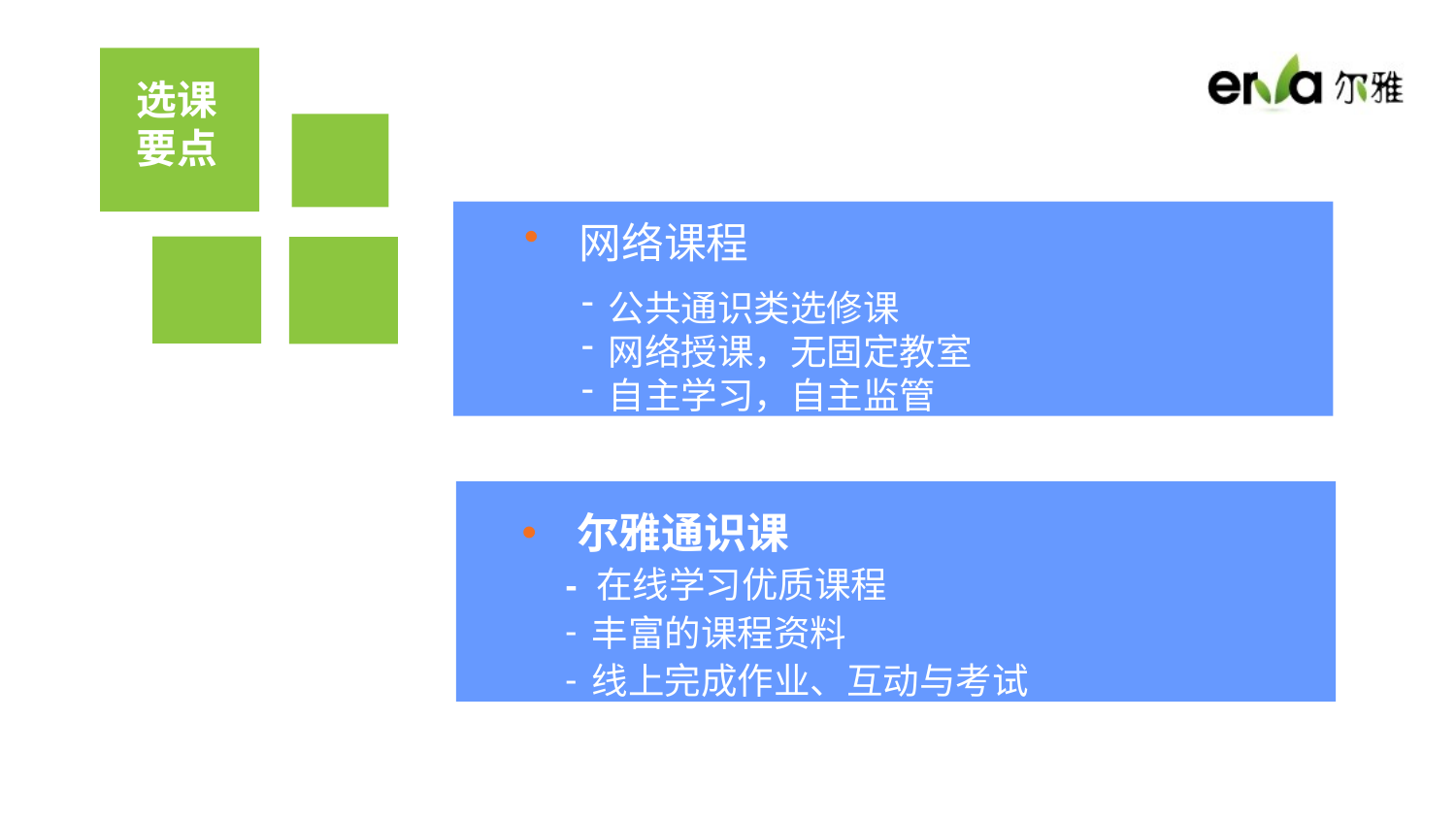

# 选课 要点

网络课程
公共通识类选修课
网络授课，无固定教室
自主学习，自主监管

尔雅通识课
- 在线学习优质课程
丰富的课程资料
线上完成作业、互动与考试